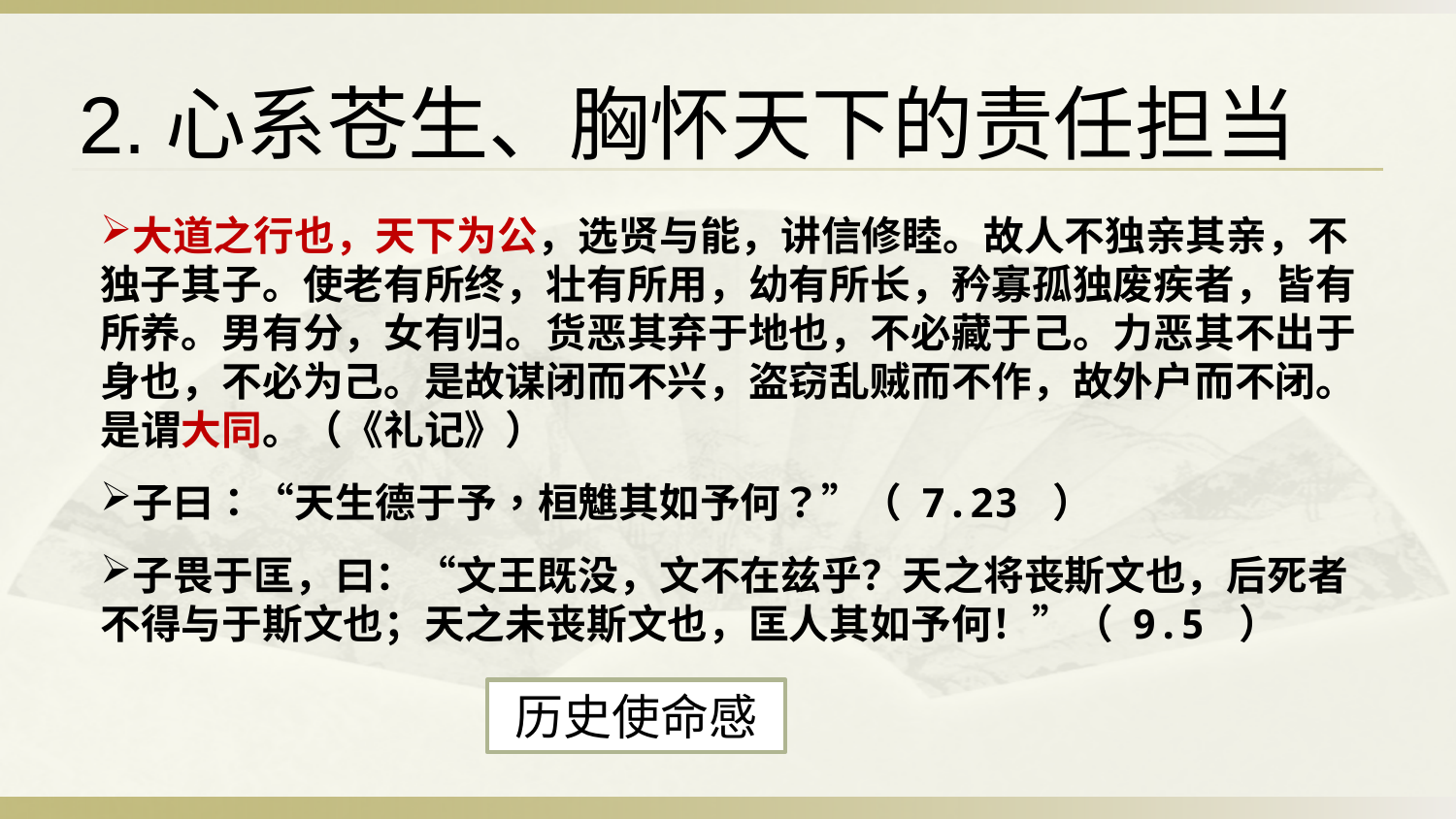

2.心系苍生、胸怀天下的责任担当
大道之行也，天下为公，选贤与能，讲信修睦。故人不独亲其亲，不独子其子。使老有所终，壮有所用，幼有所长，矜寡孤独废疾者，皆有所养。男有分，女有归。货恶其弃于地也，不必藏于己。力恶其不出于身也，不必为己。是故谋闭而不兴，盗窃乱贼而不作，故外户而不闭。是谓大同。（《礼记》）
子曰：“天生德于予，桓魋其如予何？”（ 7.23 ）
子畏于匡，曰：“文王既没，文不在兹乎？天之将丧斯文也，后死者不得与于斯文也；天之未丧斯文也，匡人其如予何！”（ 9.5 ）

历史使命感